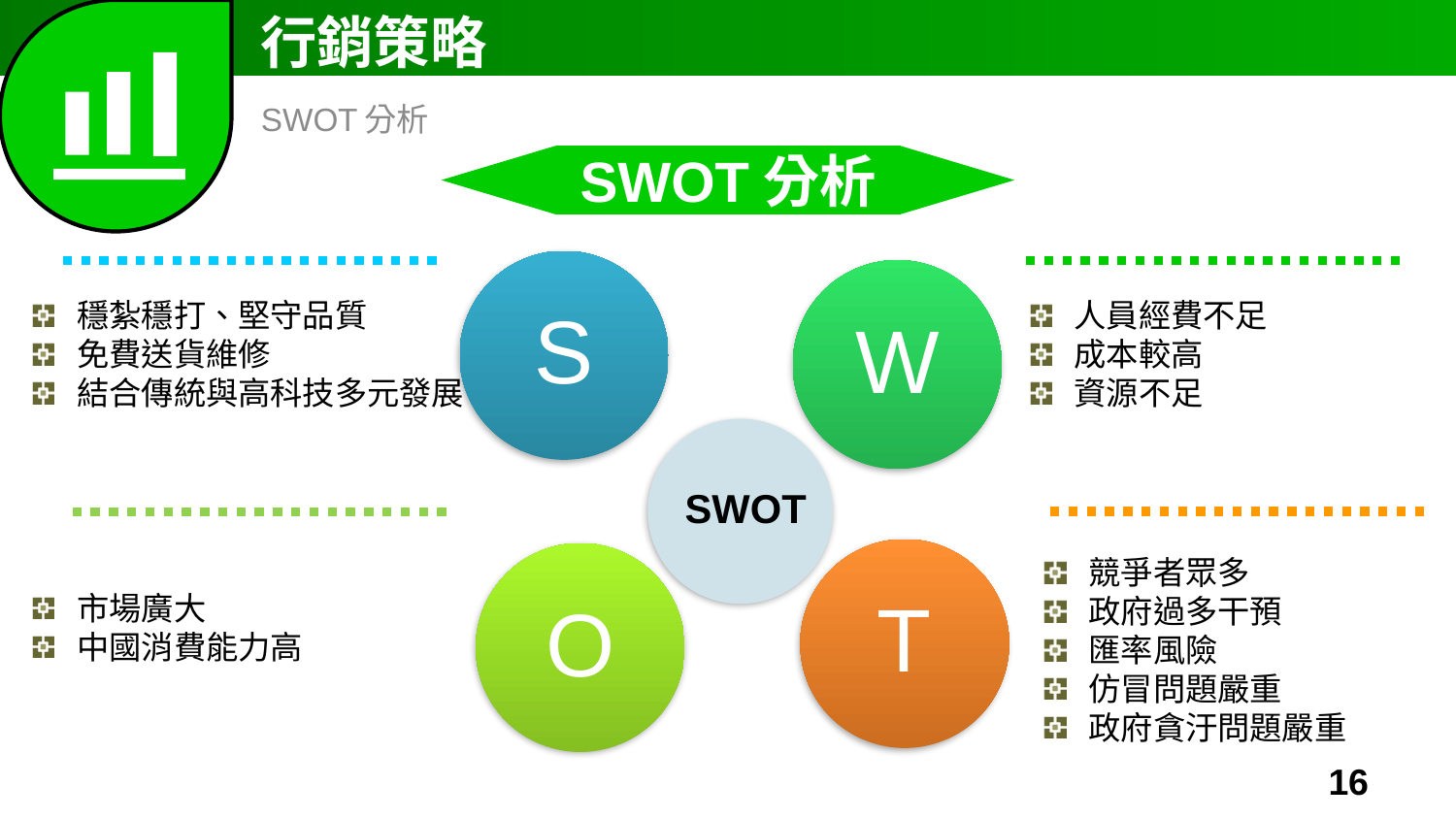

SWOT分析
SWOT分析
S
W
O
T
穩紮穩打、堅守品質
免費送貨維修
結合傳統與高科技多元發展
人員經費不足
成本較高
資源不足

SWOT
競爭者眾多
政府過多干預
匯率風險
仿冒問題嚴重
政府貪汙問題嚴重
市場廣大
中國消費能力高

16